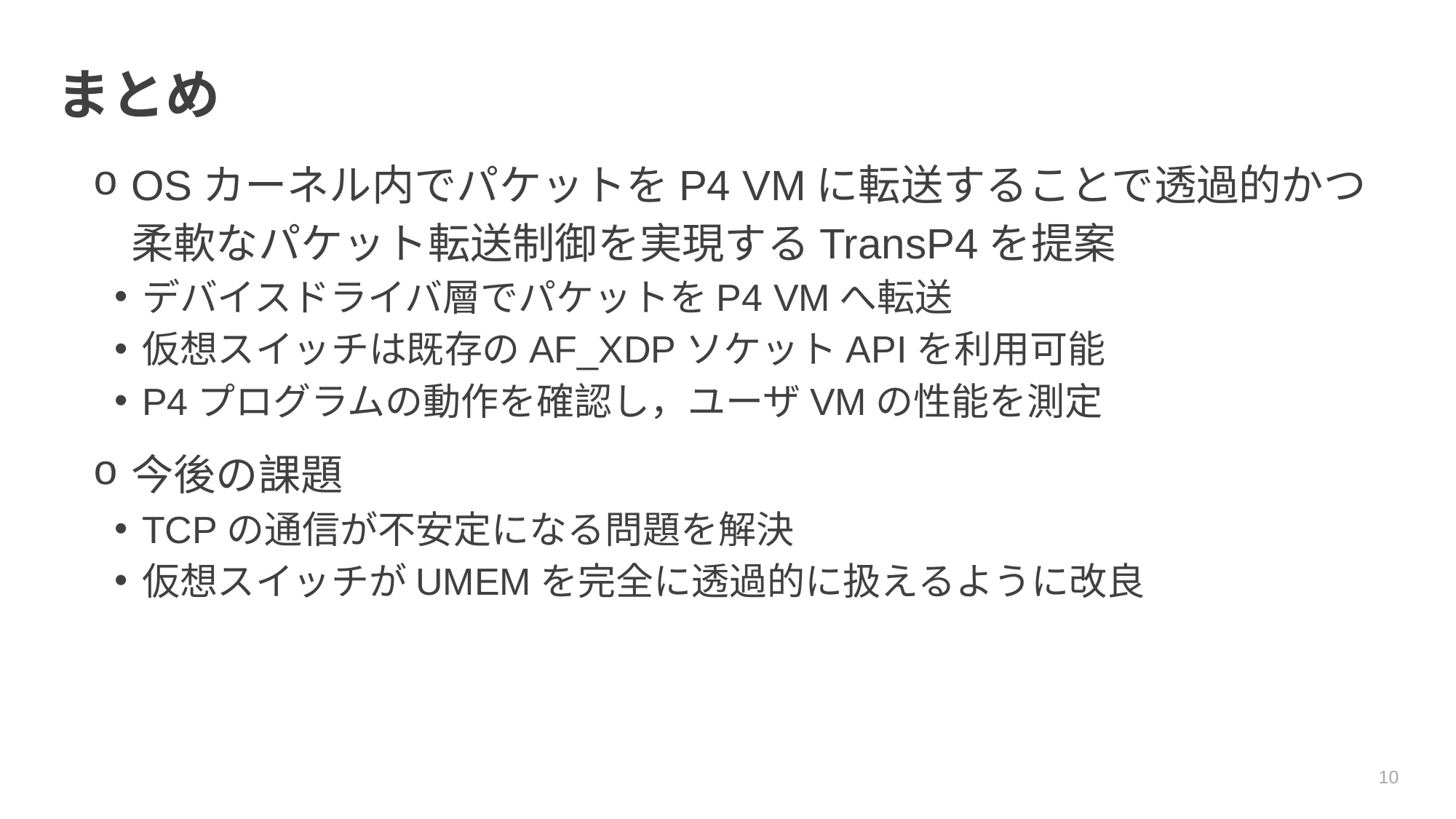

# まとめ
OSカーネル内でパケットをP4 VMに転送することで透過的かつ  柔軟なパケット転送制御を実現するTransP4を提案
デバイスドライバ層でパケットをP4 VMへ転送
仮想スイッチは既存のAF_XDPソケットAPIを利用可能
P4プログラムの動作を確認し，ユーザVMの性能を測定
今後の課題
TCPの通信が不安定になる問題を解決
仮想スイッチがUMEMを完全に透過的に扱えるように改良

10